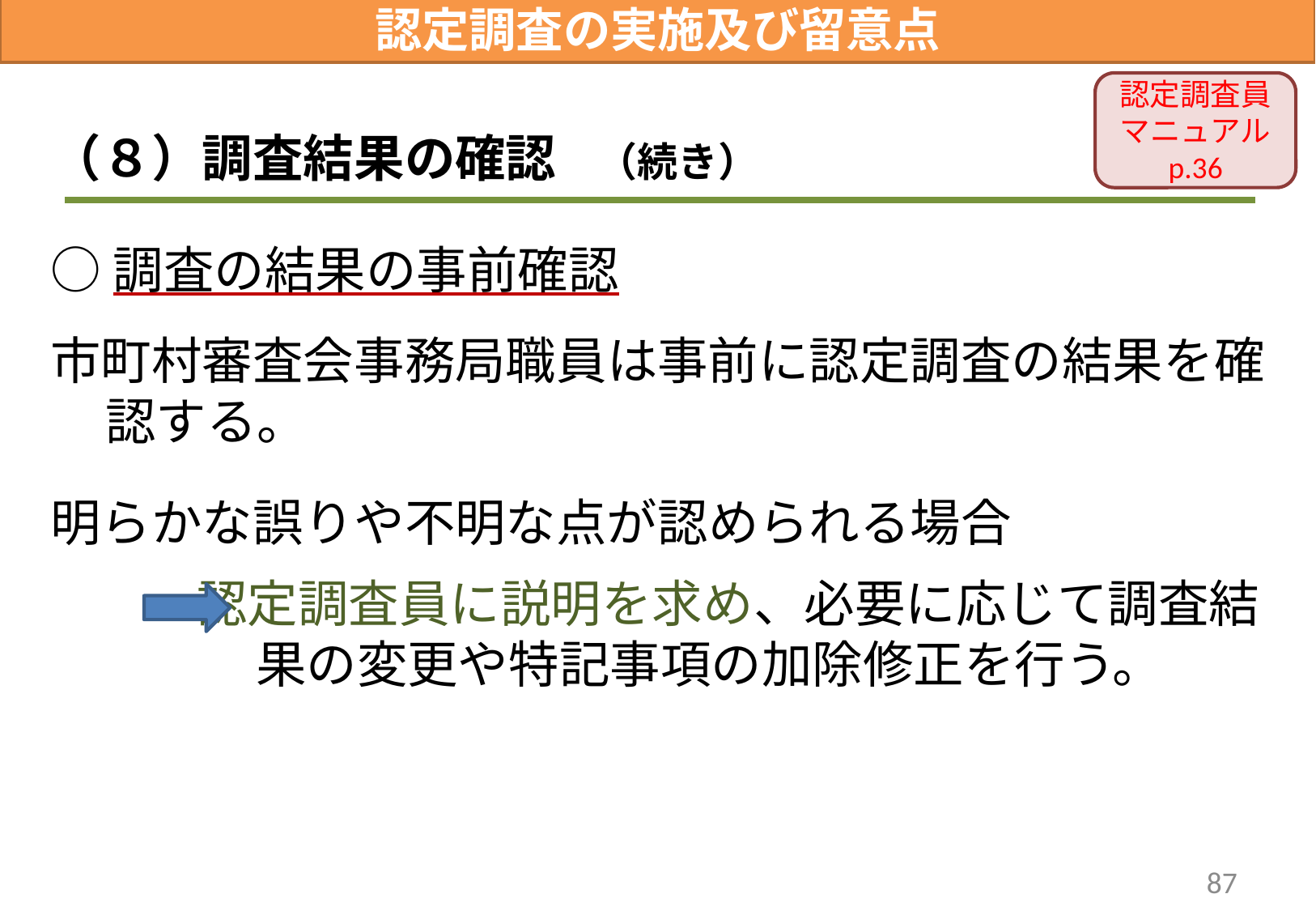

認定調査の実施及び留意点
認定調査員マニュアル
p.36
（８）調査結果の確認　（続き）
○調査の結果の事前確認
市町村審査会事務局職員は事前に認定調査の結果を確認する。
明らかな誤りや不明な点が認められる場合
認定調査員に説明を求め、必要に応じて調査結果の変更や特記事項の加除修正を行う。

87